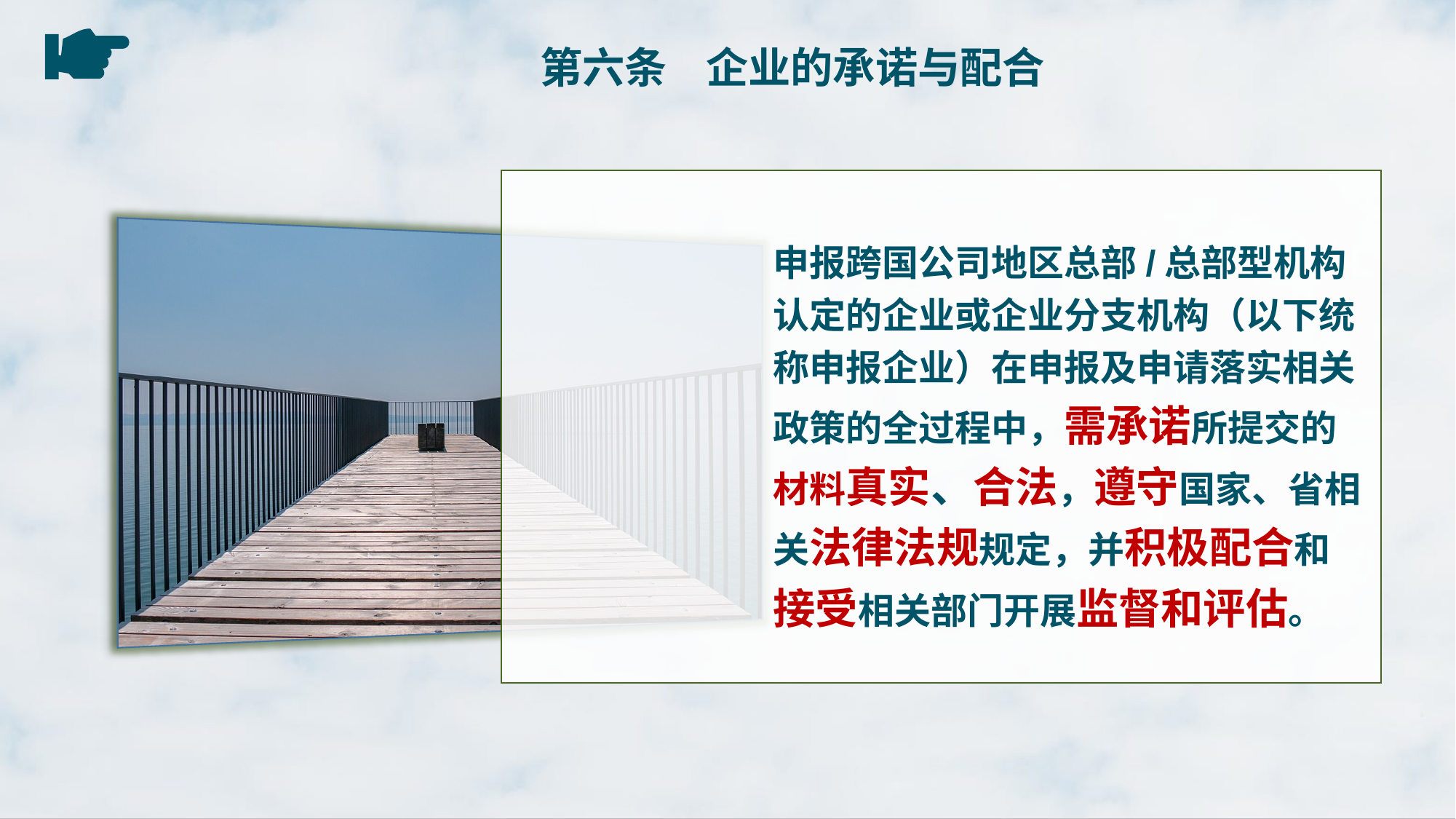

第六条    企业的承诺与配合

申报跨国公司地区总部/总部型机构认定的企业或企业分支机构（以下统称申报企业）在申报及申请落实相关政策的全过程中，需承诺所提交的材料真实、合法，遵守国家、省相关法律法规规定，并积极配合和接受相关部门开展监督和评估。